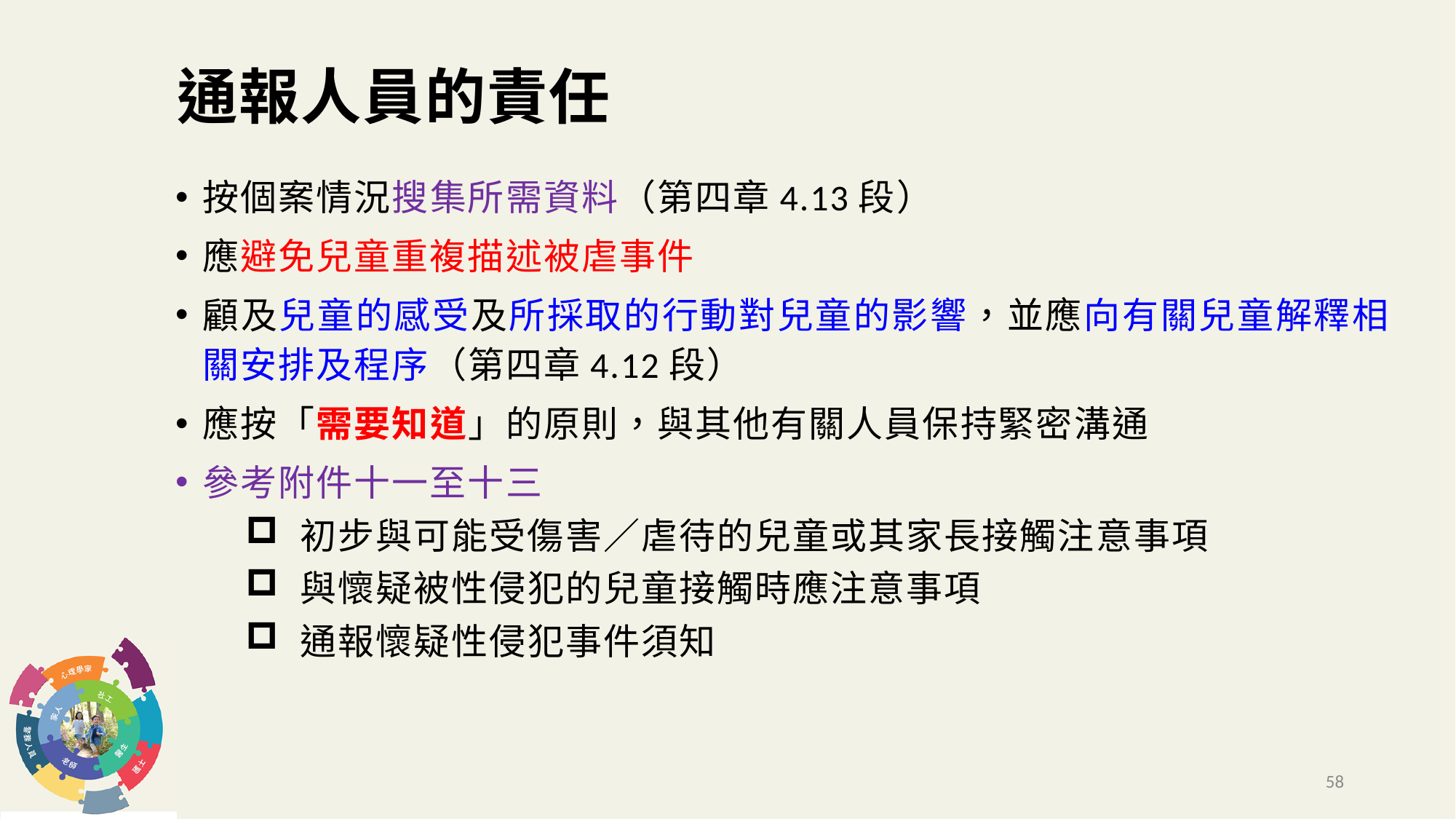

# 通報人員的責任
按個案情況搜集所需資料（第四章4.13段）
應避免兒童重複描述被虐事件
顧及兒童的感受及所採取的行動對兒童的影響，並應向有關兒童解釋相關安排及程序（第四章4.12段）
應按「需要知道」的原則，與其他有關人員保持緊密溝通
參考附件十一至十三
初步與可能受傷害／虐待的兒童或其家長接觸注意事項
與懷疑被性侵犯的兒童接觸時應注意事項
通報懷疑性侵犯事件須知

58